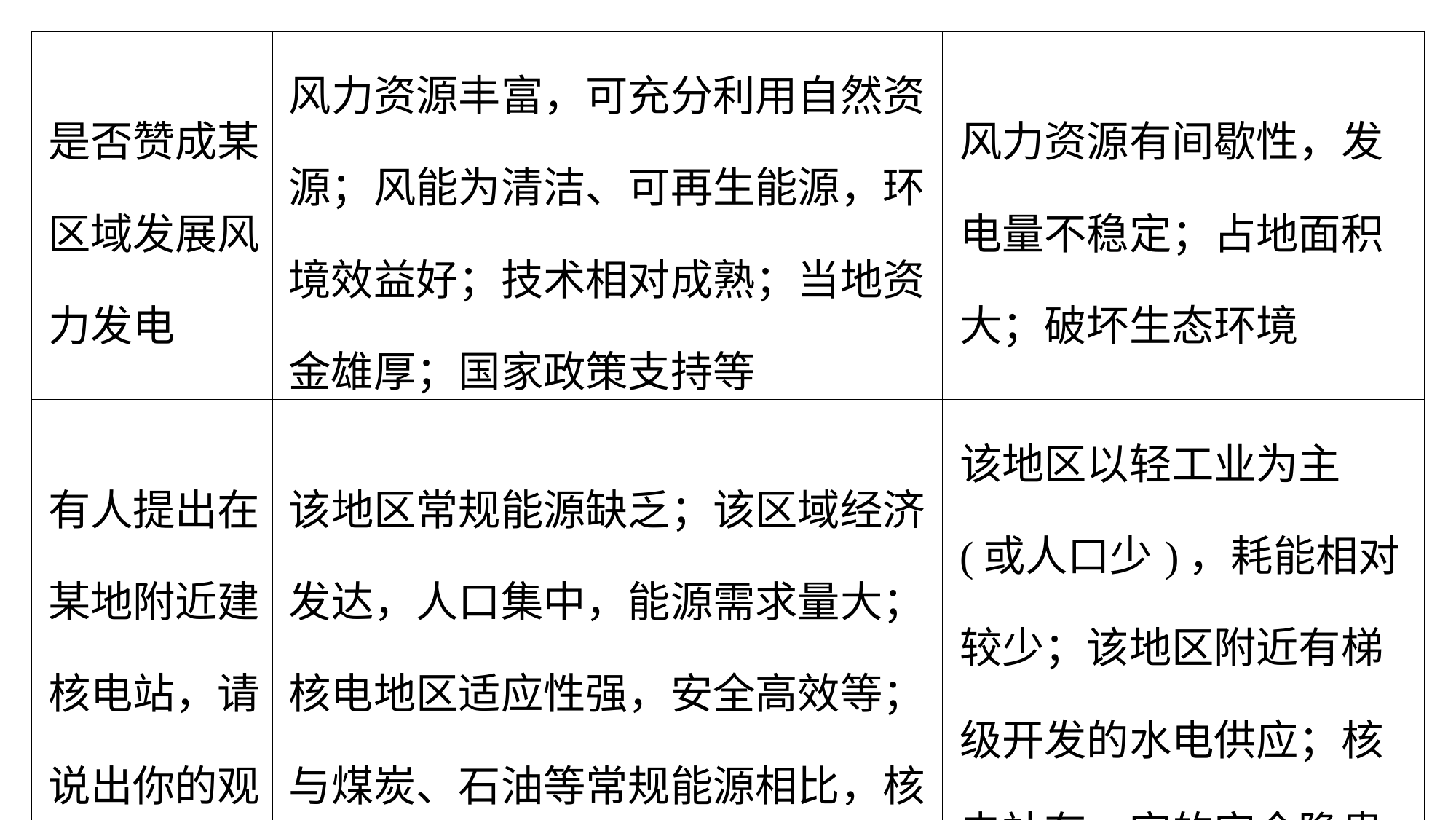

| 是否赞成某区域发展风力发电 | 风力资源丰富，可充分利用自然资源；风能为清洁、可再生能源，环境效益好；技术相对成熟；当地资金雄厚；国家政策支持等 | 风力资源有间歇性，发电量不稳定；占地面积大；破坏生态环境 |
| --- | --- | --- |
| 有人提出在某地附近建核电站，请说出你的观点和理由 | 该地区常规能源缺乏；该区域经济发达，人口集中，能源需求量大；核电地区适应性强，安全高效等；与煤炭、石油等常规能源相比，核电能量巨大，环境污染小 | 该地区以轻工业为主(或人口少)，耗能相对较少；该地区附近有梯级开发的水电供应；核电站有一定的安全隐患等 |